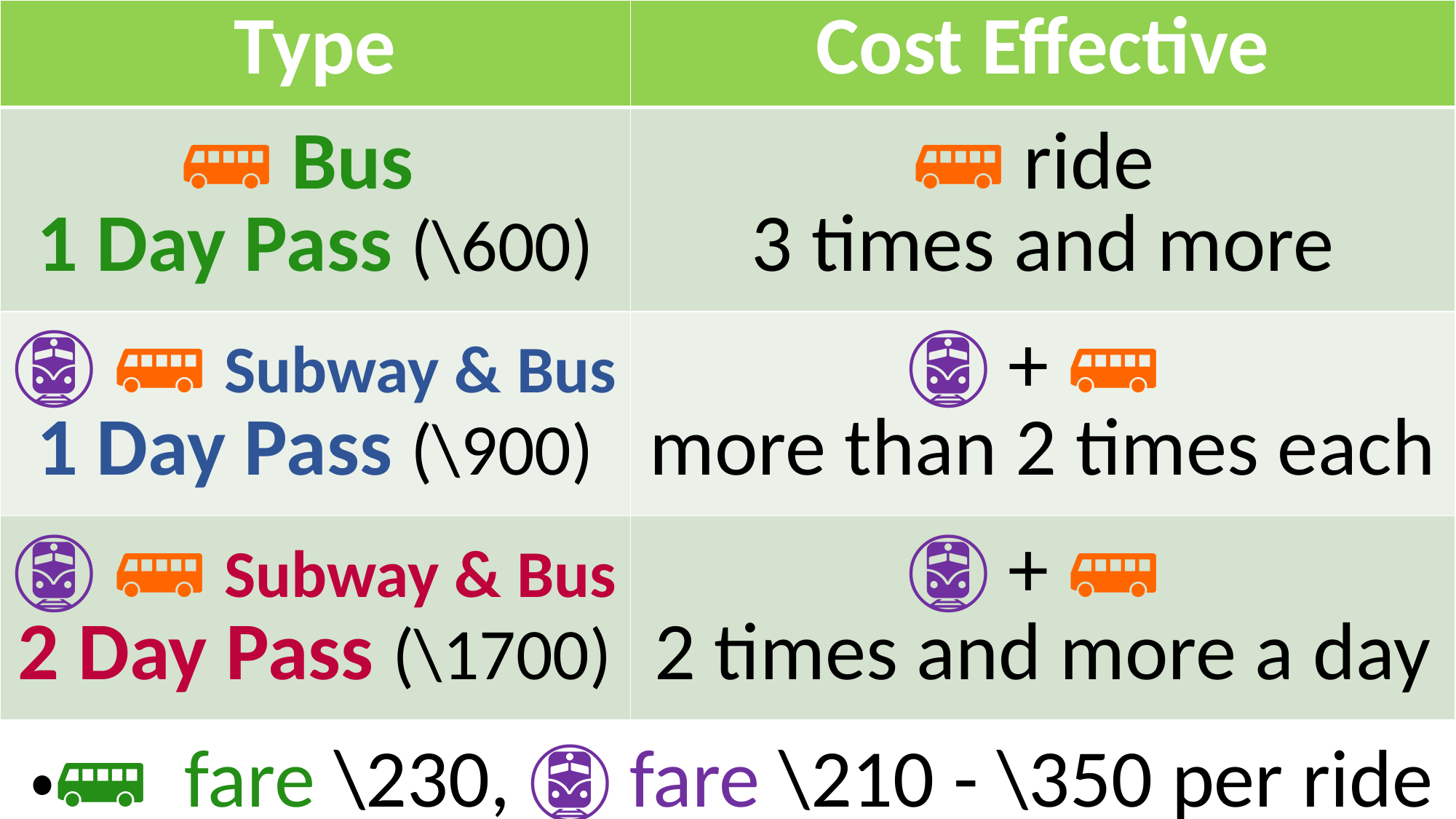

| Type | Cost Effective |
| --- | --- |
| 🚌 Bus 1 Day Pass (\600) | 🚌 ride 3 times and more |
| 🚇 🚌 Subway & Bus 1 Day Pass (\900) | 🚇 + 🚌 more than 2 times each |
| 🚇 🚌 Subway & Bus 2 Day Pass (\1700) | 🚇 + 🚌 2 times and more a day |
 ・🚌 fare \230, 🚇 fare \210 - \350 per ride